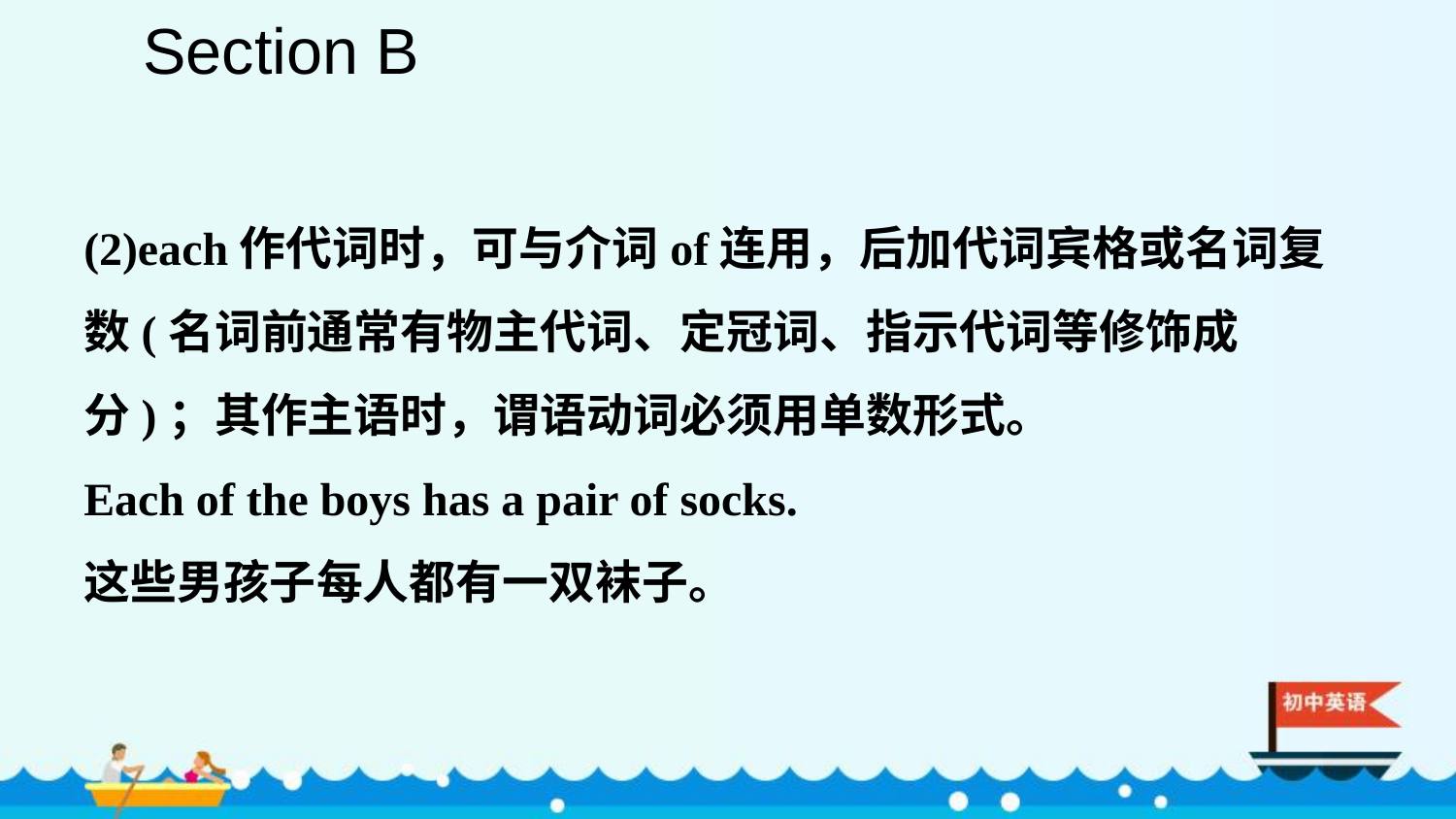

Section B

(2)each作代词时，可与介词of连用，后加代词宾格或名词复数(名词前通常有物主代词、定冠词、指示代词等修饰成分)；其作主语时，谓语动词必须用单数形式。
Each of the boys has a pair of socks.
这些男孩子每人都有一双袜子。